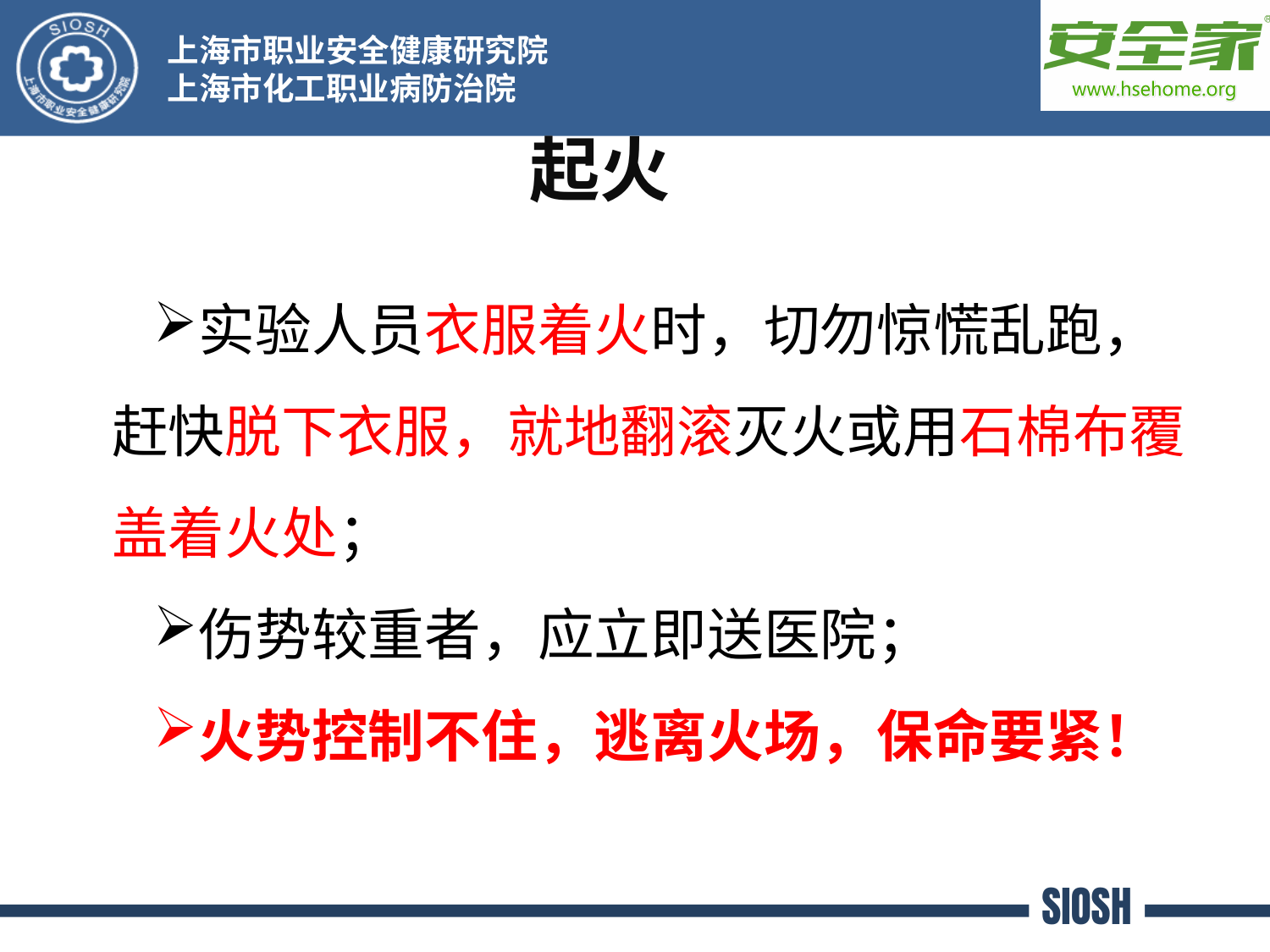

起火
实验人员衣服着火时，切勿惊慌乱跑，赶快脱下衣服，就地翻滚灭火或用石棉布覆盖着火处；
伤势较重者，应立即送医院；
火势控制不住，逃离火场，保命要紧！